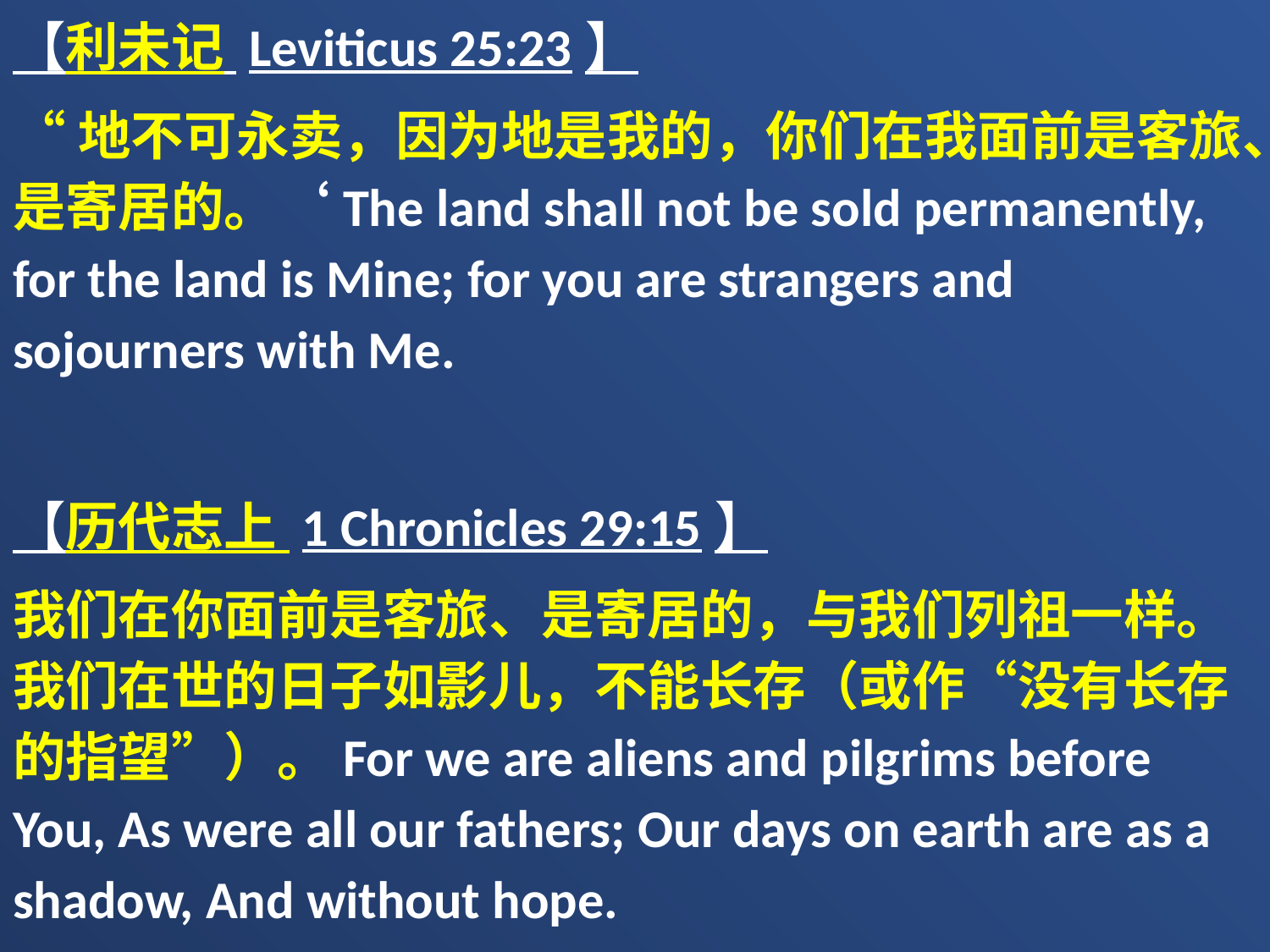

【利未记 Leviticus 25:23】
“地不可永卖，因为地是我的，你们在我面前是客旅、是寄居的。‘The land shall not be sold permanently, for the land is Mine; for you are strangers and sojourners with Me.

【历代志上 1 Chronicles 29:15】
我们在你面前是客旅、是寄居的，与我们列祖一样。我们在世的日子如影儿，不能长存（或作“没有长存的指望”）。For we are aliens and pilgrims before You, As were all our fathers; Our days on earth are as a shadow, And without hope.